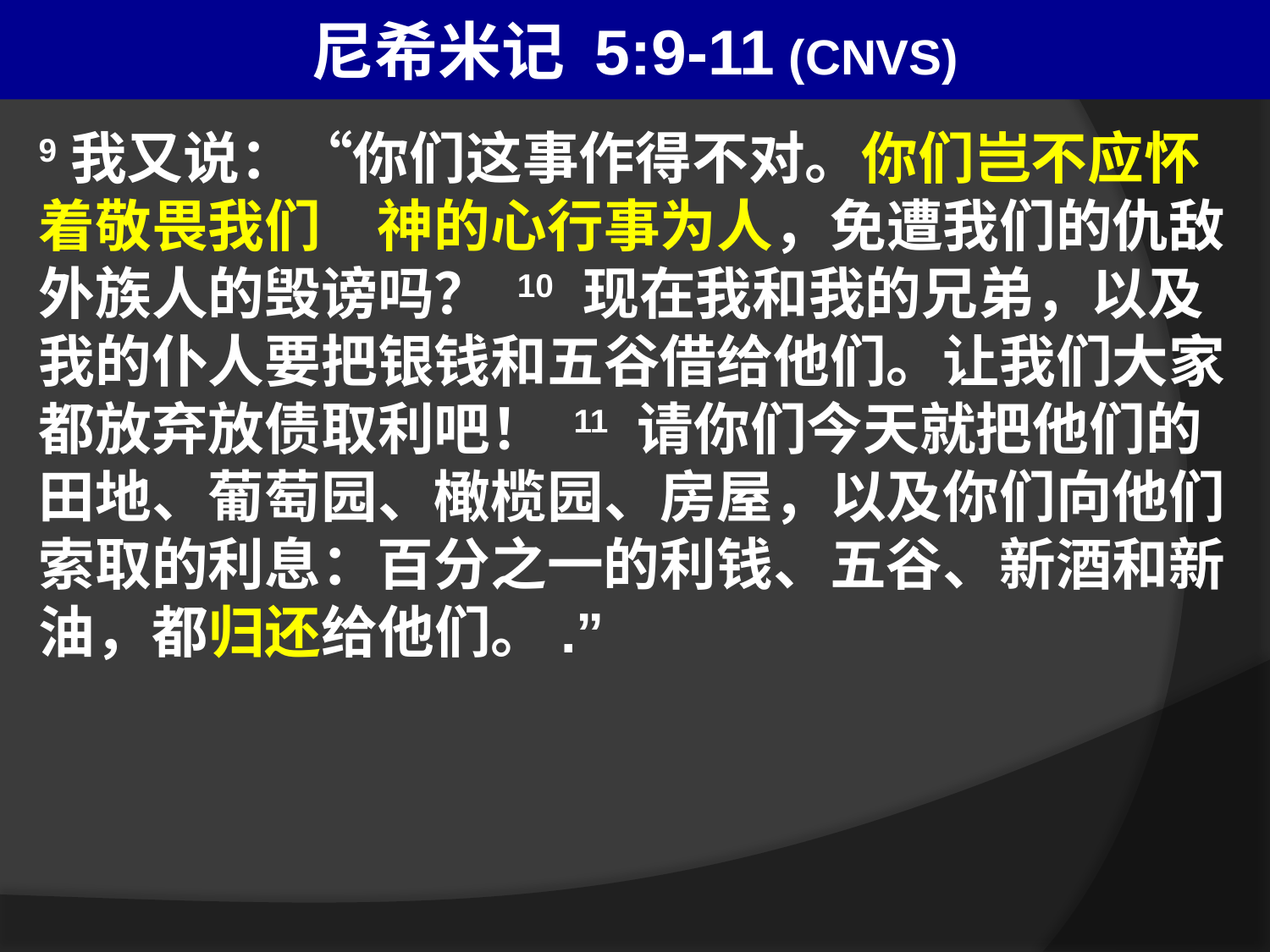

# 尼希米记 5:9-11 (CNVS)
9我又说：“你们这事作得不对。你们岂不应怀着敬畏我们　神的心行事为人，免遭我们的仇敌外族人的毁谤吗？ 10 现在我和我的兄弟，以及我的仆人要把银钱和五谷借给他们。让我们大家都放弃放债取利吧！ 11 请你们今天就把他们的田地、葡萄园、橄榄园、房屋，以及你们向他们索取的利息：百分之一的利钱、五谷、新酒和新油，都归还给他们。.”